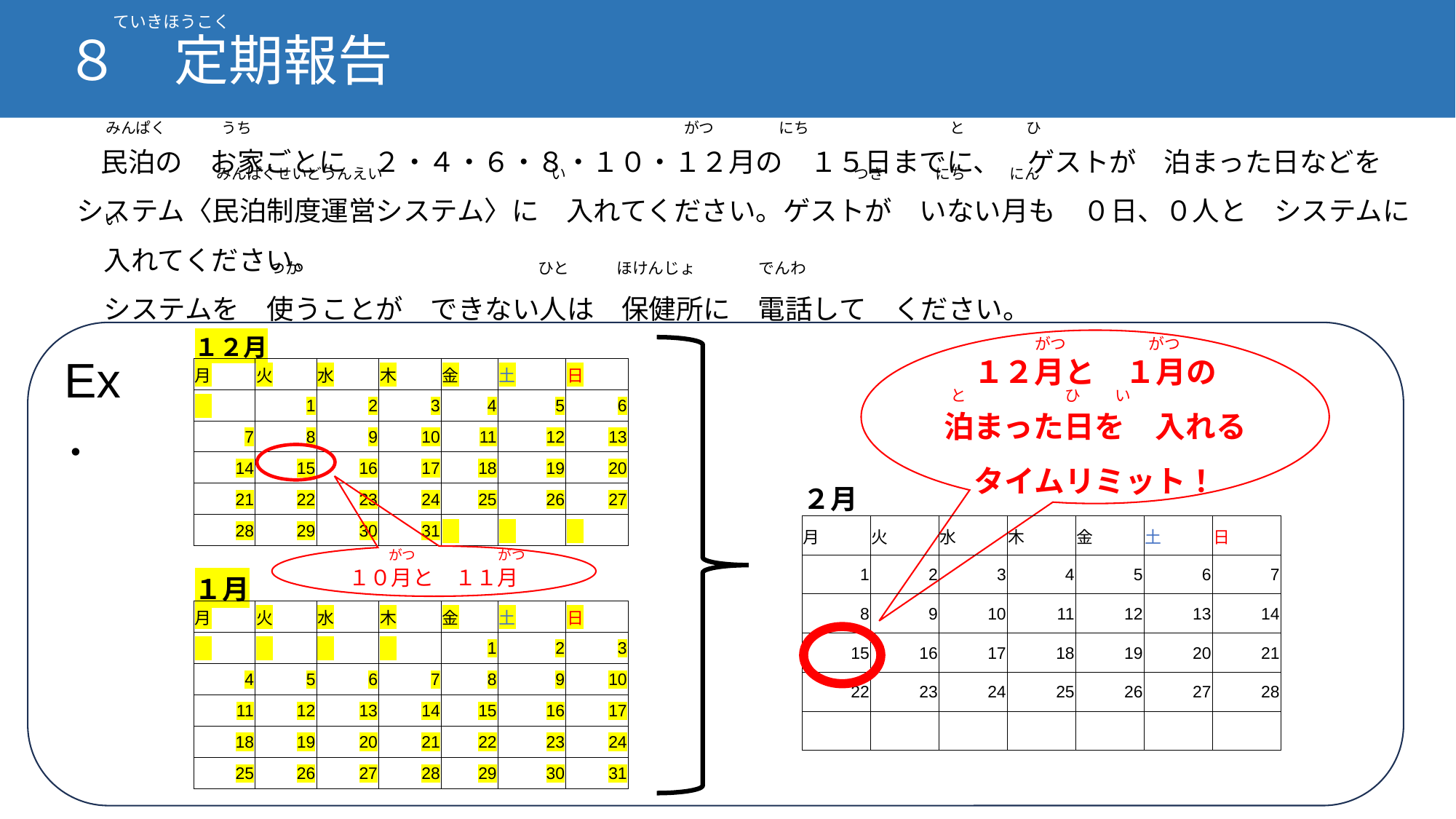

８　定期報告
　　ていきほうこく
みんぱく　　　   うち　　　　　　　　　　　　　　　　　　　　　　　　　      　 　がつ　          　にち　                      　          と 　   　     ひ
　民泊の　お家ごとに　２・４・６・８・１０・１２月の　１５日までに、　ゲストが　泊まった日などを
システム〈民泊制度運営システム〉に　入れてください。ゲストが　いない月も　０日、０人と　システムに　入れてください。
　システムを　使うことが　できない人は　保健所に　電話して　ください。
みんぱくせいどうんえい　　　　　    　　　　　 い　　　　　　　　　　　                              　 つき　      　にち　    　にん
い
つか　　　　　　　　　　　　　　　ひと　　　ほけんじょ　　　　でんわ

| １２月 |  |  |  |  |  |  |
| --- | --- | --- | --- | --- | --- | --- |
| 月 | 火 | 水 | 木 | 金 | 土 | 日 |
|  | 1 | 2 | 3 | 4 | 5 | 6 |
| 7 | 8 | 9 | 10 | 11 | 12 | 13 |
| 14 | 15 | 16 | 17 | 18 | 19 | 20 |
| 21 | 22 | 23 | 24 | 25 | 26 | 27 |
| 28 | 29 | 30 | 31 |  |  |  |
|  |  |  |  |  |  |  |
| １月 |  |  |  |  |  |  |
| 月 | 火 | 水 | 木 | 金 | 土 | 日 |
|  |  |  |  | 1 | 2 | 3 |
| 4 | 5 | 6 | 7 | 8 | 9 | 10 |
| 11 | 12 | 13 | 14 | 15 | 16 | 17 |
| 18 | 19 | 20 | 21 | 22 | 23 | 24 |
| 25 | 26 | 27 | 28 | 29 | 30 | 31 |
がつ　　　　　 がつ
１２月と　１月の
泊まった日を　入れる
タイムリミット！

Ex．
と　　　　　　 ひ          い

| ２月 |  |  |  |  |  |  |
| --- | --- | --- | --- | --- | --- | --- |
| 月 | 火 | 水 | 木 | 金 | 土 | 日 |
| 1 | 2 | 3 | 4 | 5 | 6 | 7 |
| 8 | 9 | 10 | 11 | 12 | 13 | 14 |
| 15 | 16 | 17 | 18 | 19 | 20 | 21 |
| 22 | 23 | 24 | 25 | 26 | 27 | 28 |
|  |  |  |  |  |  |  |
がつ　　　　　　がつ
１０月と　１１月